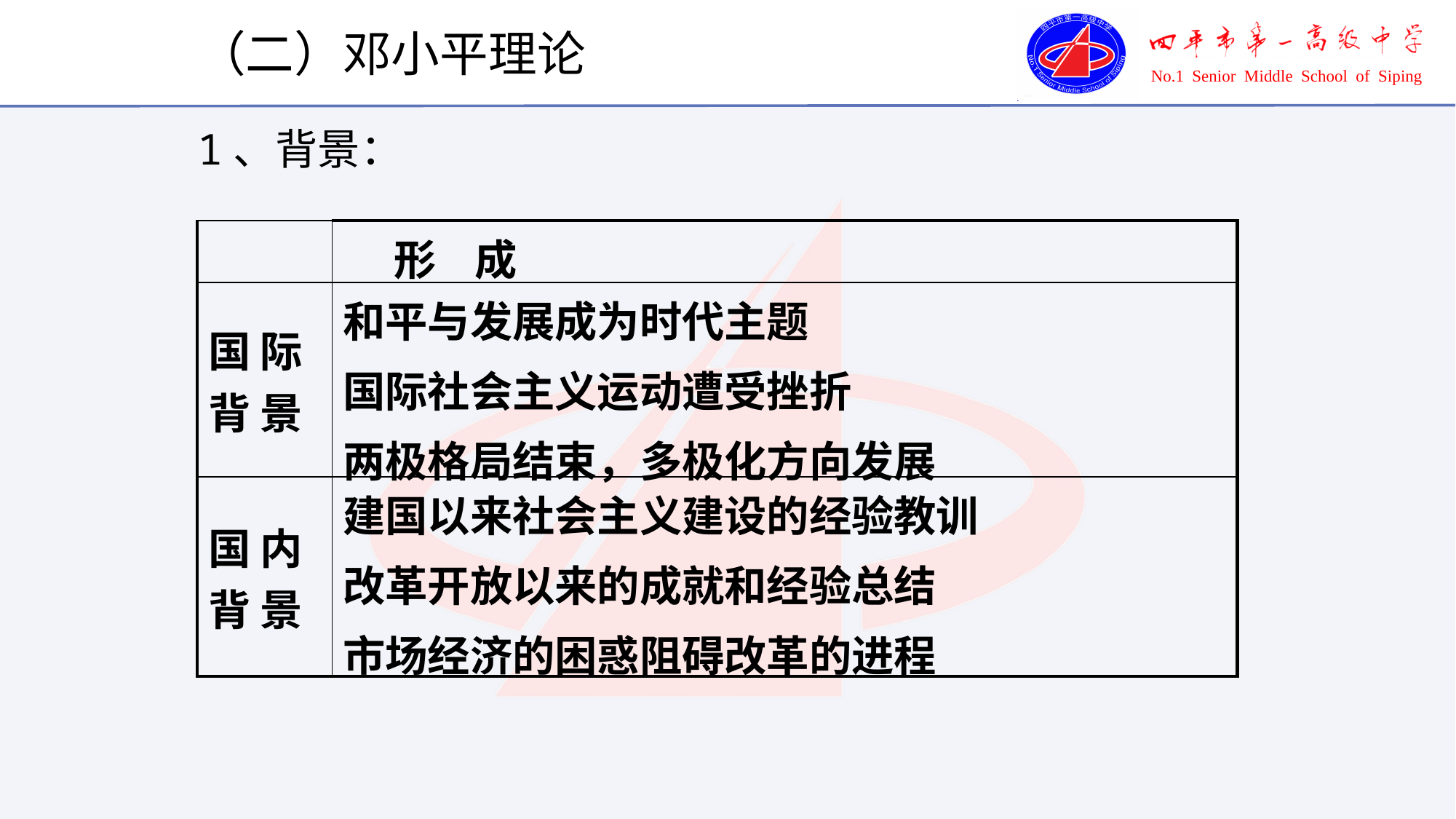

（二）邓小平理论
1、背景：
|  | 形 成 |
| --- | --- |
| 国 际 背 景 | 和平与发展成为时代主题 国际社会主义运动遭受挫折 两极格局结束，多极化方向发展 |
| 国 内 背 景 | 建国以来社会主义建设的经验教训 改革开放以来的成就和经验总结 市场经济的困惑阻碍改革的进程 |